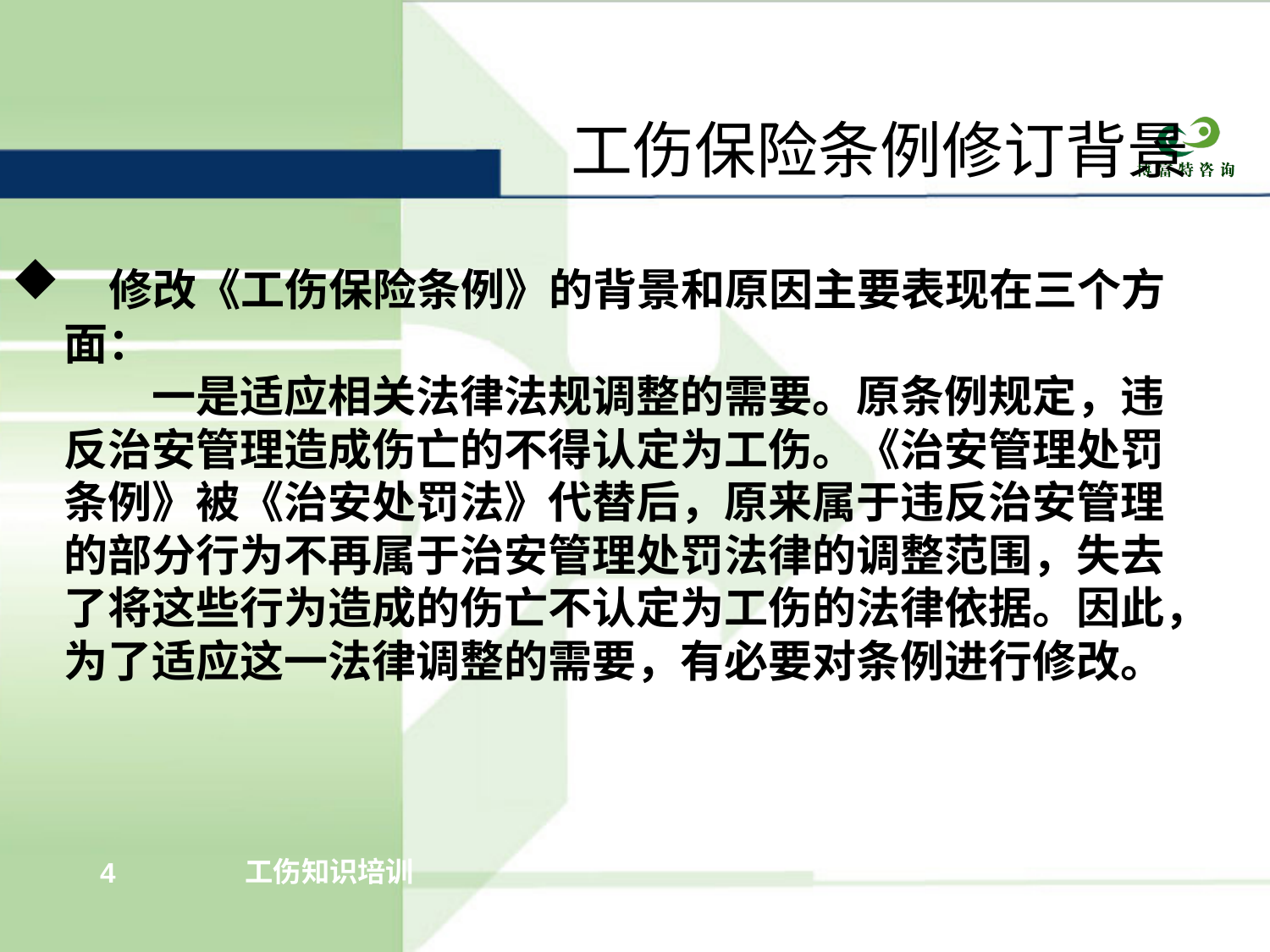

工伤保险条例修订背景

   修改《工伤保险条例》的背景和原因主要表现在三个方面：
　　一是适应相关法律法规调整的需要。原条例规定，违反治安管理造成伤亡的不得认定为工伤。《治安管理处罚条例》被《治安处罚法》代替后，原来属于违反治安管理的部分行为不再属于治安管理处罚法律的调整范围，失去了将这些行为造成的伤亡不认定为工伤的法律依据。因此，为了适应这一法律调整的需要，有必要对条例进行修改。
工伤知识培训
4